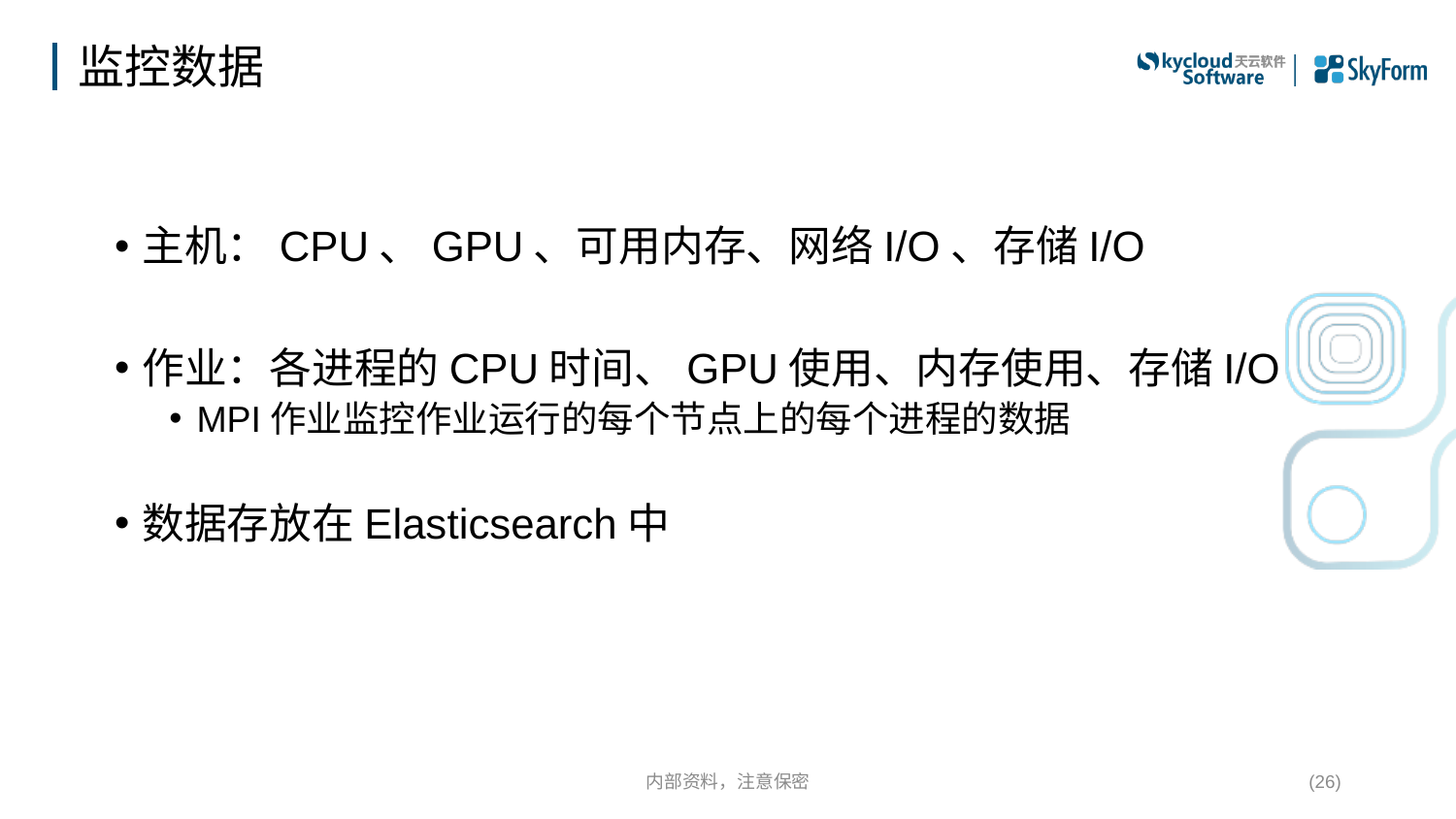

# 监控数据
主机：CPU、GPU、可用内存、网络I/O、存储I/O

作业：各进程的CPU时间、GPU使用、内存使用、存储I/O
MPI作业监控作业运行的每个节点上的每个进程的数据

数据存放在Elasticsearch中
内部资料，注意保密
(26)